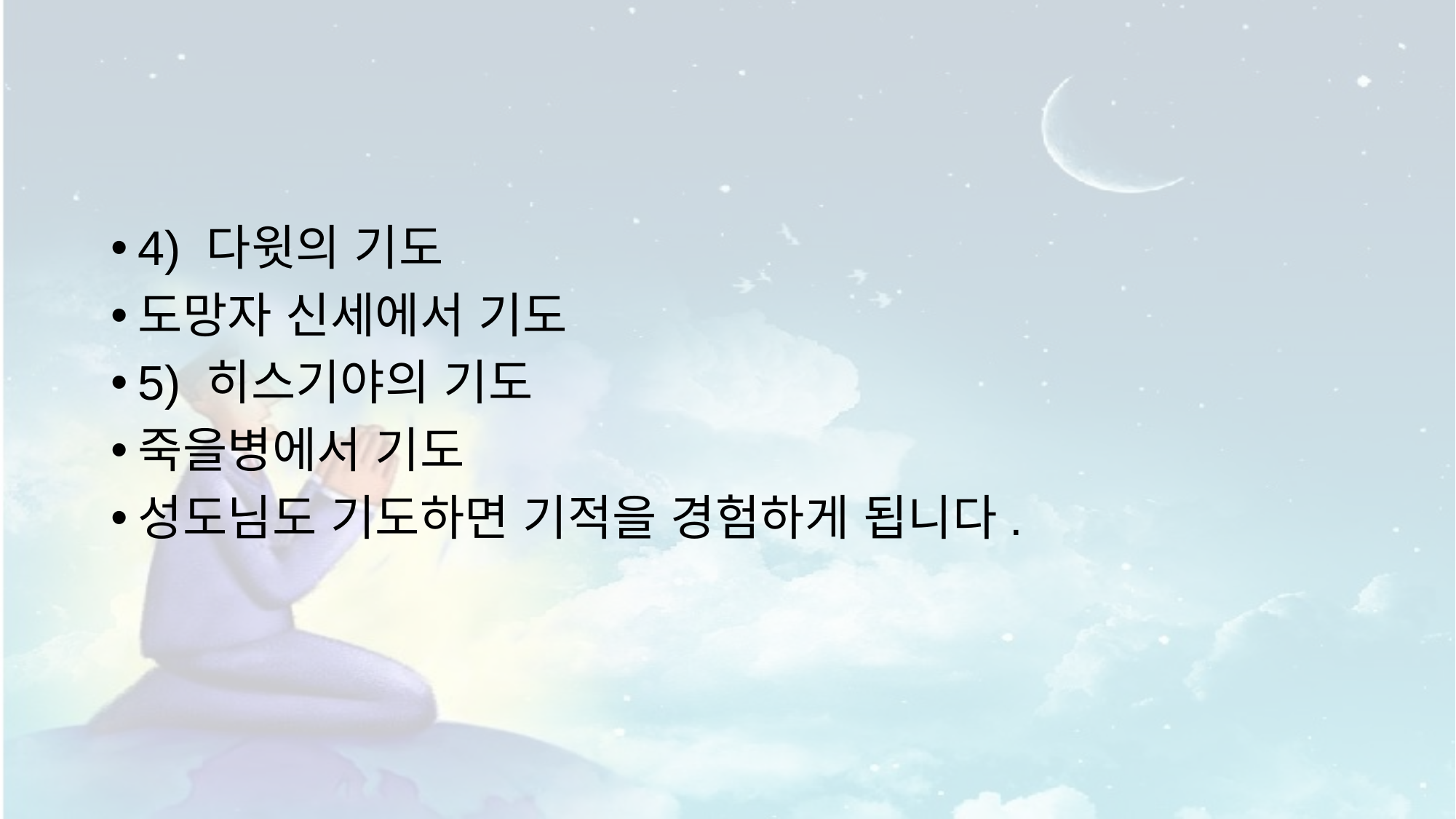

#
4) 다윗의 기도
도망자 신세에서 기도
5) 히스기야의 기도
죽을병에서 기도
성도님도 기도하면 기적을 경험하게 됩니다.